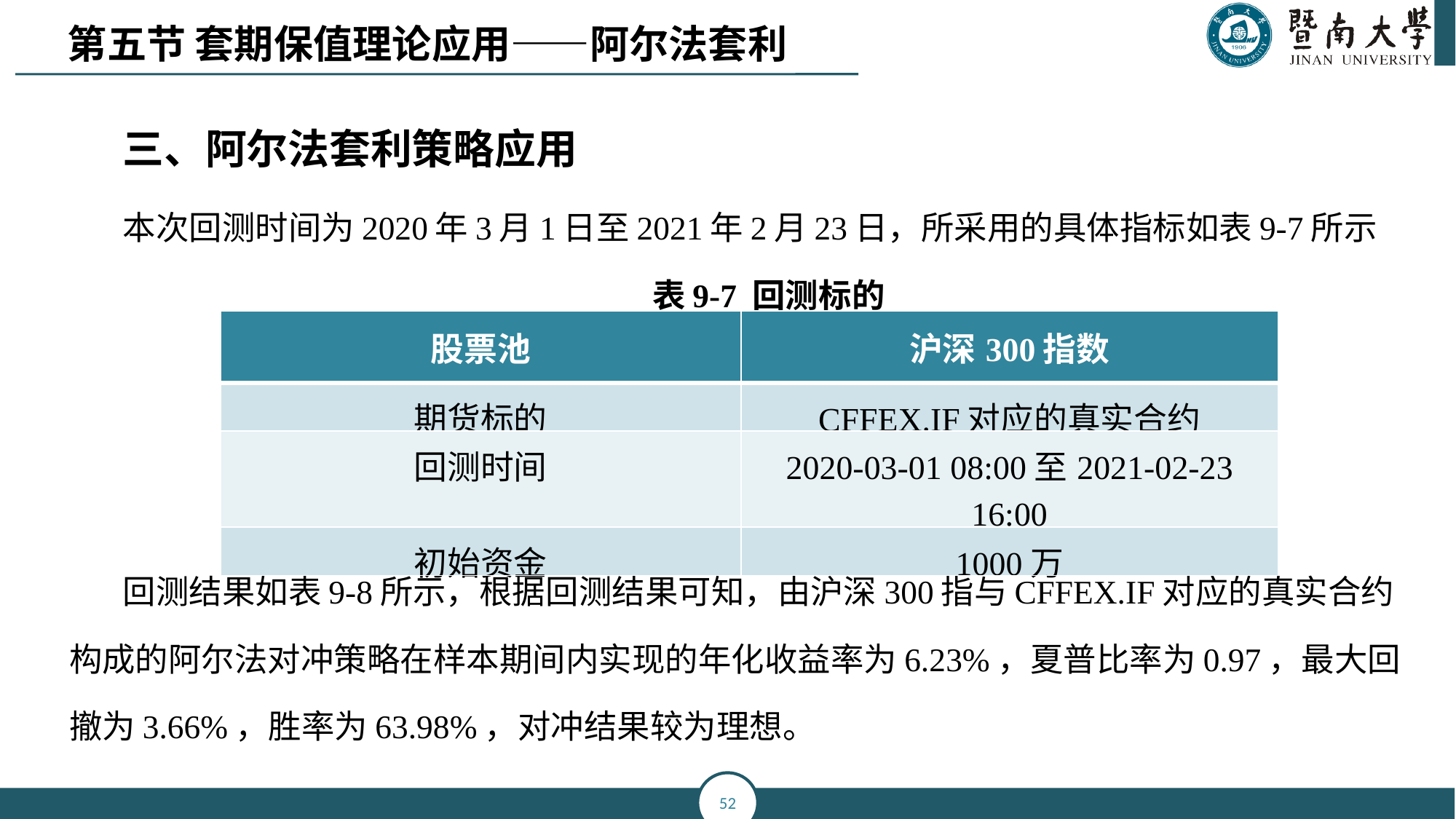

第五节 套期保值理论应用——阿尔法套利
三、阿尔法套利策略应用
本次回测时间为2020年3月1日至2021年2月23日，所采用的具体指标如表9-7所示
表9-7 回测标的

回测结果如表9-8所示，根据回测结果可知，由沪深300指与CFFEX.IF对应的真实合约构成的阿尔法对冲策略在样本期间内实现的年化收益率为6.23%，夏普比率为0.97，最大回撤为3.66%，胜率为63.98%，对冲结果较为理想。

| 股票池 | 沪深300指数 |
| --- | --- |
| 期货标的 | CFFEX.IF对应的真实合约 |
| 回测时间 | 2020-03-01 08:00至2021-02-23 16:00 |
| 初始资金 | 1000万 |